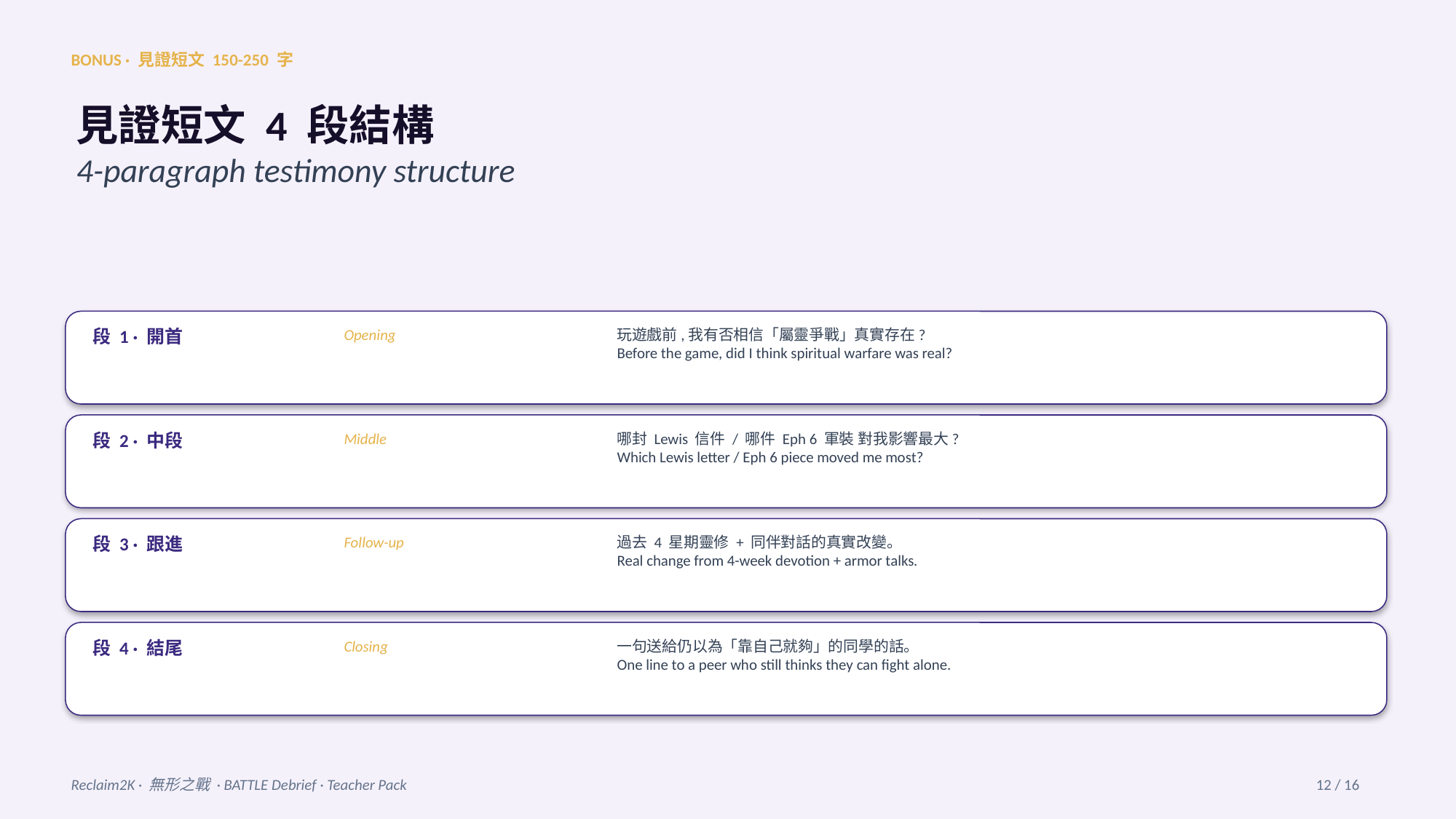

BONUS · 見證短文 150-250 字
見證短文 4 段結構
4-paragraph testimony structure

段 1 · 開首
Opening
玩遊戲前,我有否相信「屬靈爭戰」真實存在?
Before the game, did I think spiritual warfare was real?

段 2 · 中段
Middle
哪封 Lewis 信件 / 哪件 Eph 6 軍裝 對我影響最大?
Which Lewis letter / Eph 6 piece moved me most?

段 3 · 跟進
Follow-up
過去 4 星期靈修 + 同伴對話的真實改變。
Real change from 4-week devotion + armor talks.

段 4 · 結尾
Closing
一句送給仍以為「靠自己就夠」的同學的話。
One line to a peer who still thinks they can fight alone.
Reclaim2K · 無形之戰 · BATTLE Debrief · Teacher Pack
12 / 16